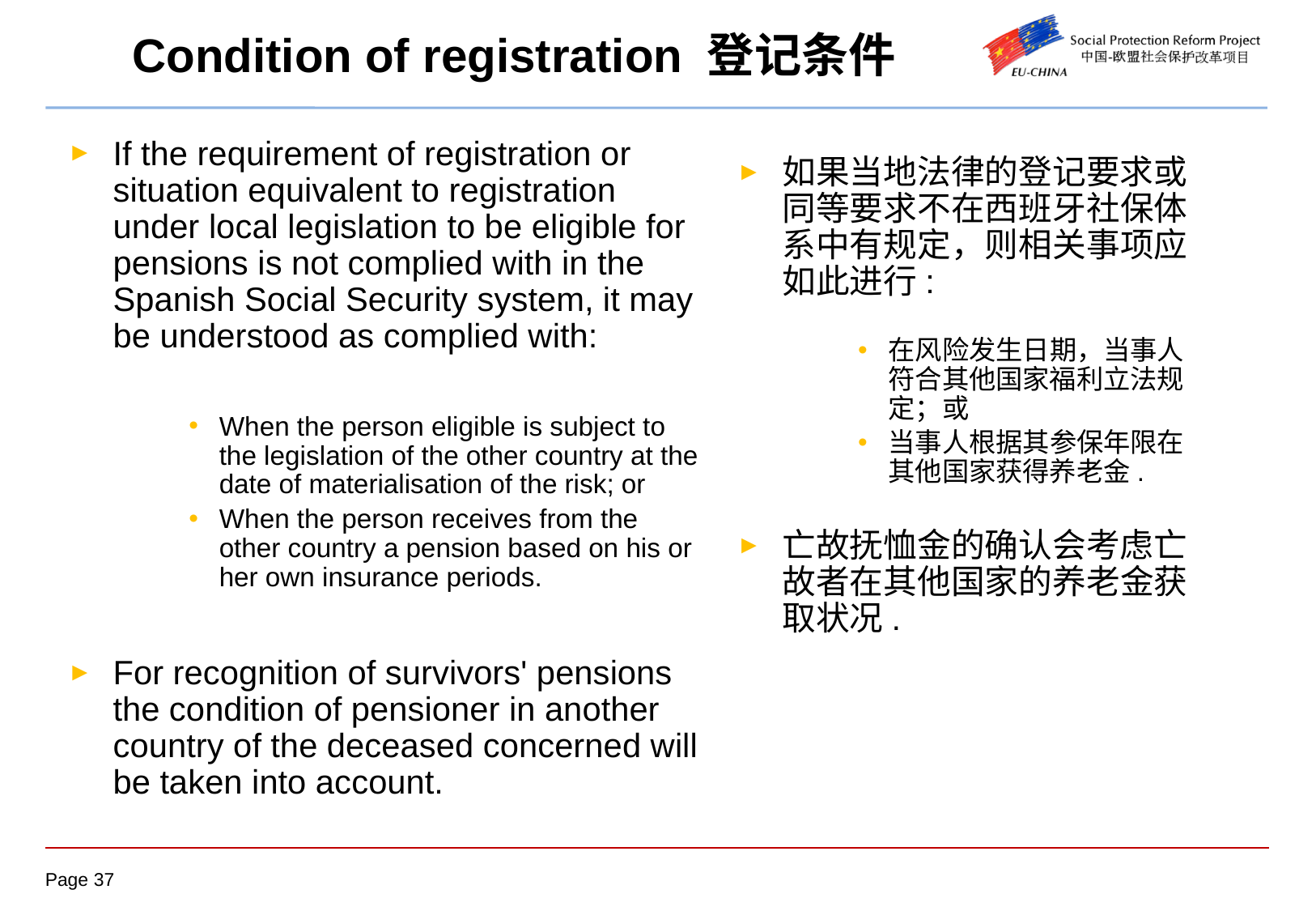

# Condition of registration 登记条件
If the requirement of registration or situation equivalent to registration under local legislation to be eligible for pensions is not complied with in the Spanish Social Security system, it may be understood as complied with:

When the person eligible is subject to the legislation of the other country at the date of materialisation of the risk; or
When the person receives from the other country a pension based on his or her own insurance periods.

For recognition of survivors' pensions the condition of pensioner in another country of the deceased concerned will be taken into account.

如果当地法律的登记要求或同等要求不在西班牙社保体系中有规定，则相关事项应如此进行:

在风险发生日期，当事人符合其他国家福利立法规定；或
当事人根据其参保年限在其他国家获得养老金.

亡故抚恤金的确认会考虑亡故者在其他国家的养老金获取状况.